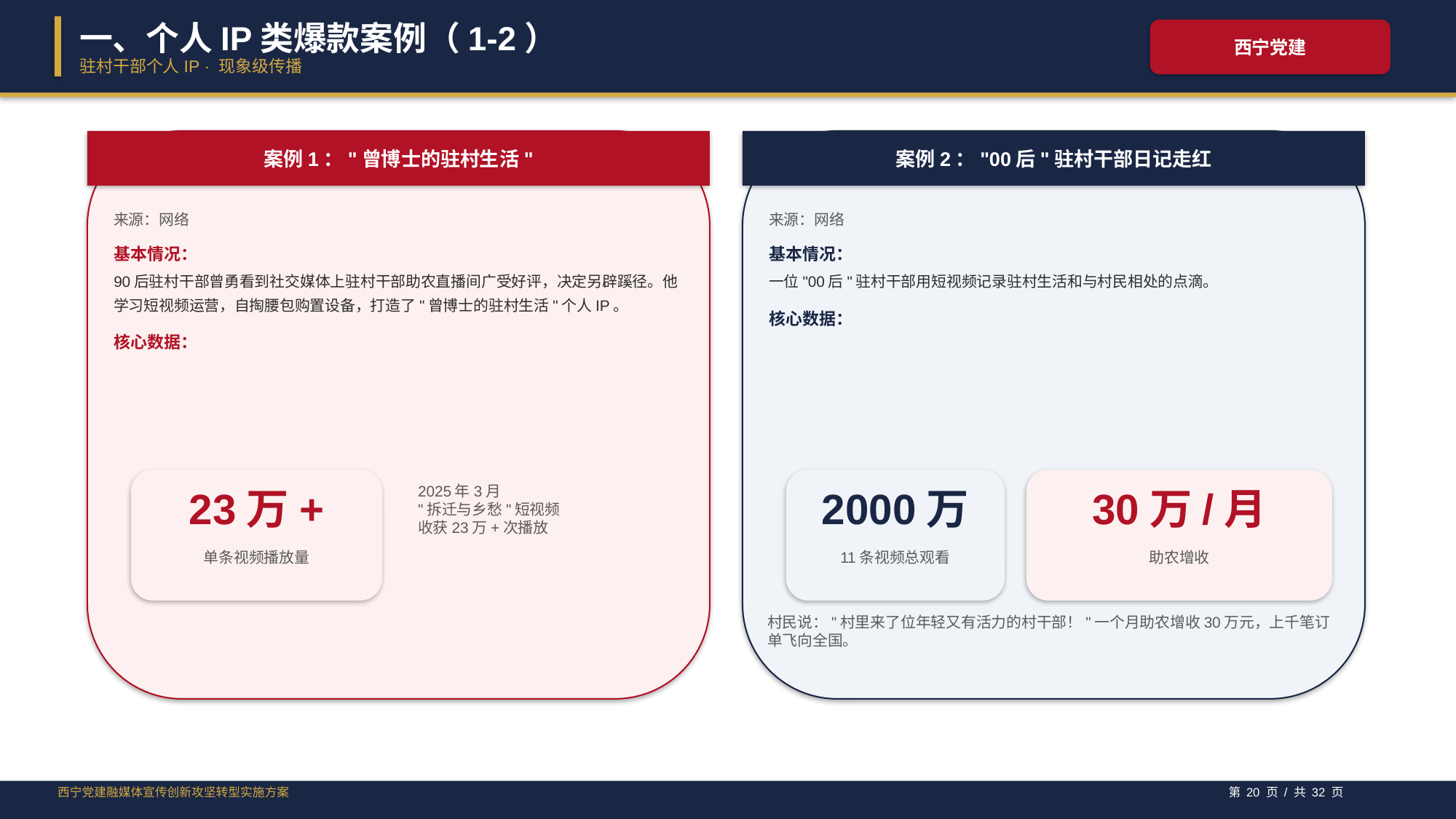

一、个人IP类爆款案例（1-2）

西宁党建
驻村干部个人IP · 现象级传播

案例1："曾博士的驻村生活"

案例2："00后"驻村干部日记走红
来源：网络
基本情况：
90后驻村干部曾勇看到社交媒体上驻村干部助农直播间广受好评，决定另辟蹊径。他学习短视频运营，自掏腰包购置设备，打造了"曾博士的驻村生活"个人IP。
核心数据：
来源：网络
基本情况：
一位"00后"驻村干部用短视频记录驻村生活和与村民相处的点滴。
核心数据：

23万+
2000万
30万/月
2025年3月
"拆迁与乡愁"短视频
收获23万+次播放
单条视频播放量
11条视频总观看
助农增收
村民说："村里来了位年轻又有活力的村干部！"一个月助农增收30万元，上千笔订单飞向全国。

西宁党建融媒体宣传创新攻坚转型实施方案
第 20 页 / 共 32 页